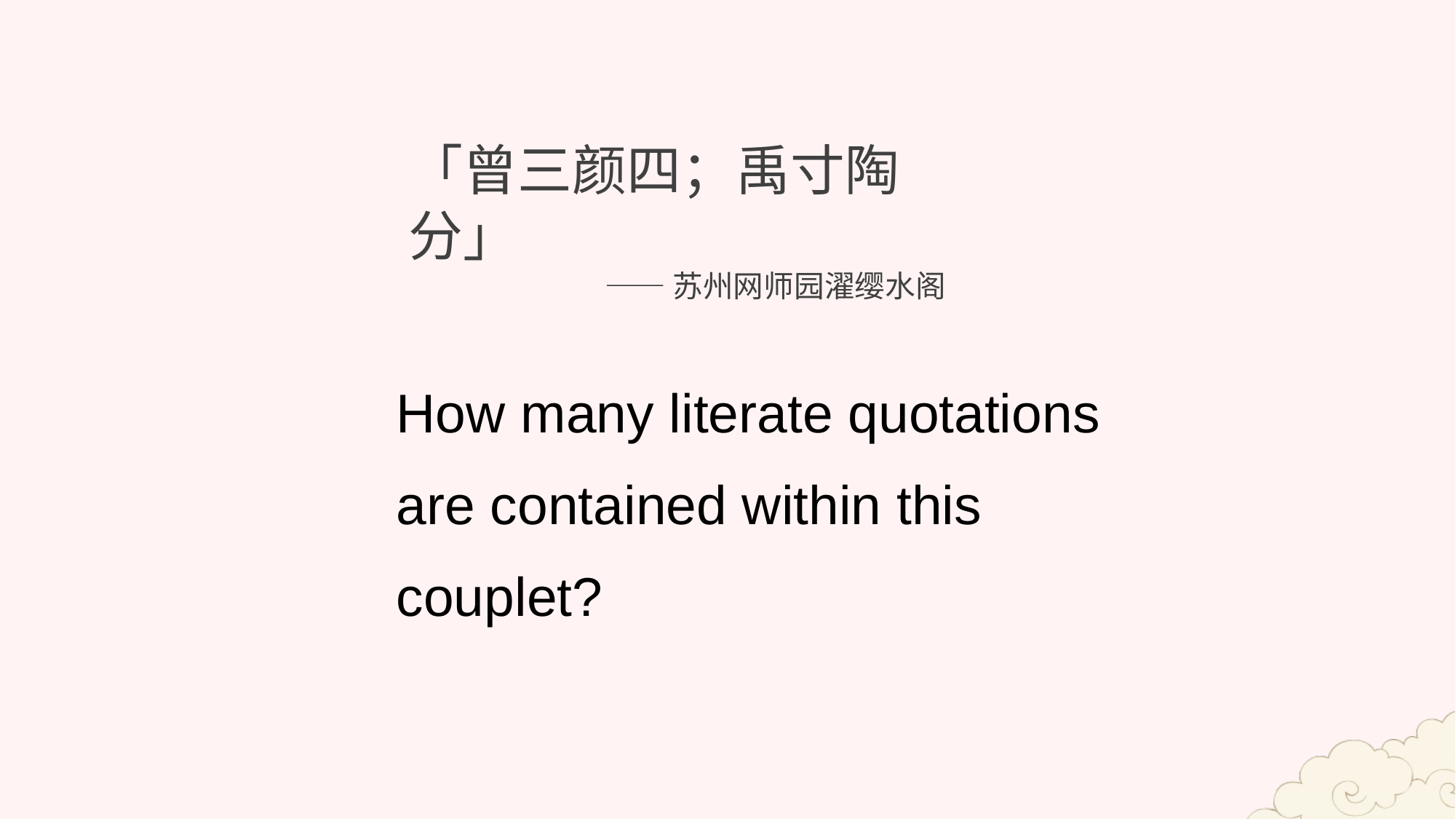

「曾三颜四；禹寸陶分」
                                    ——苏州网师园濯缨水阁
How many literate quotations are contained within this couplet?